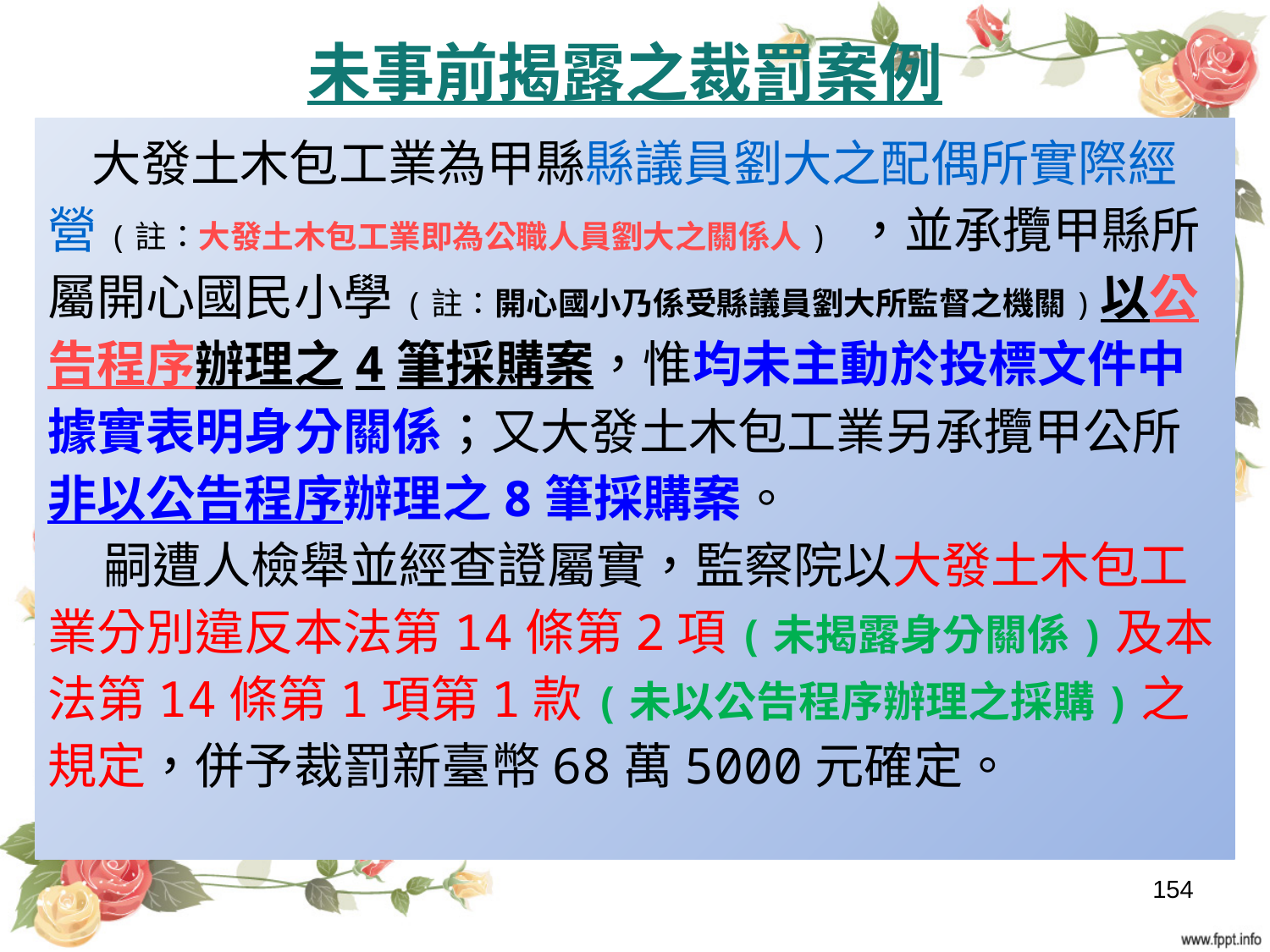

未事前揭露之裁罰案例
   大發土木包工業為甲縣縣議員劉大之配偶所實際經營(註：大發土木包工業即為公職人員劉大之關係人) ，並承攬甲縣所屬開心國民小學(註：開心國小乃係受縣議員劉大所監督之機關)以公告程序辦理之4筆採購案，惟均未主動於投標文件中據實表明身分關係；又大發土木包工業另承攬甲公所非以公告程序辦理之8筆採購案。
    嗣遭人檢舉並經查證屬實，監察院以大發土木包工業分別違反本法第14條第2項(未揭露身分關係)及本法第14條第1項第1款(未以公告程序辦理之採購)之規定，併予裁罰新臺幣68萬5000元確定。

154